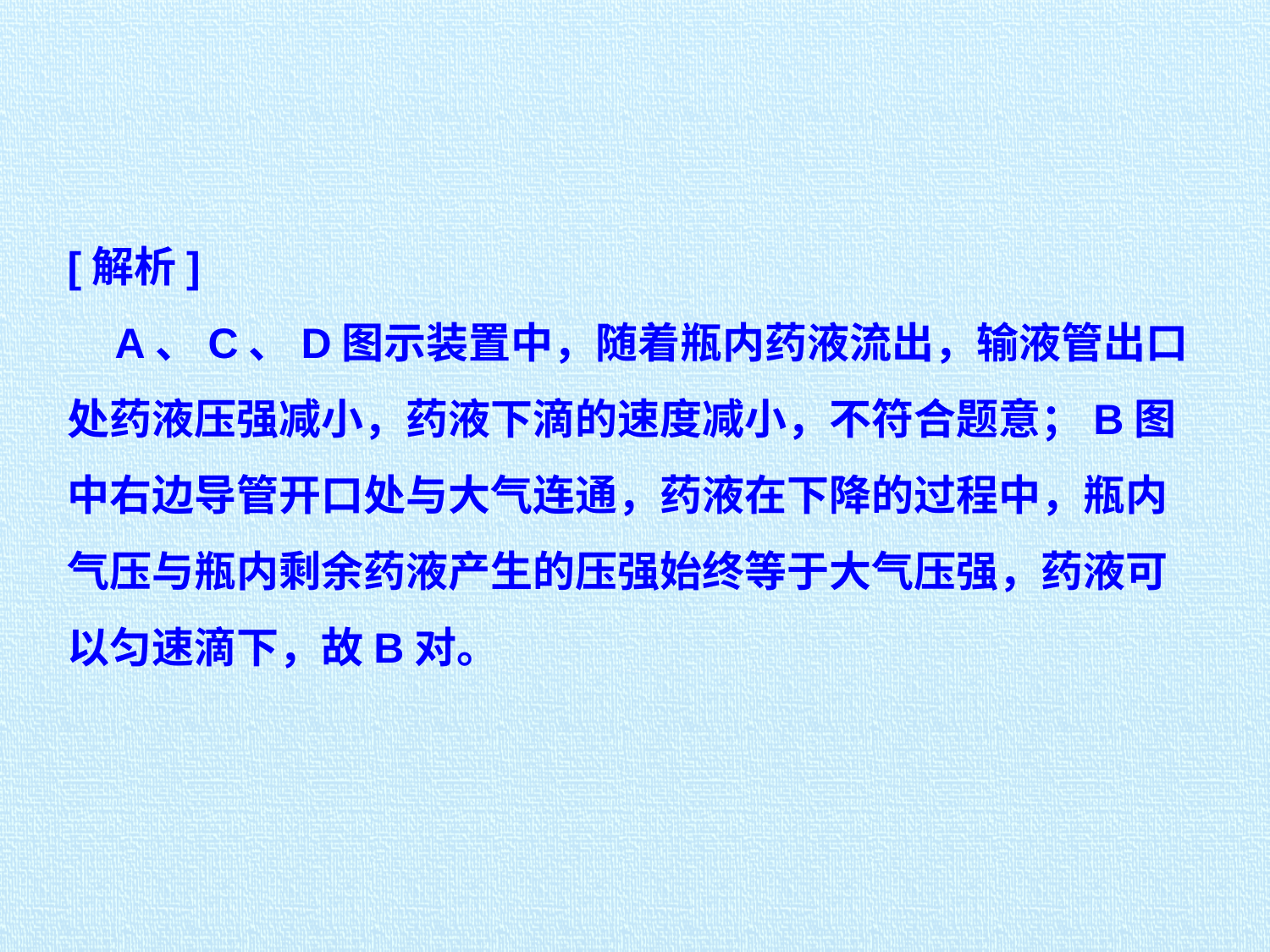

[解析]
    A、C、D图示装置中，随着瓶内药液流出，输液管出口处药液压强减小，药液下滴的速度减小，不符合题意；B图中右边导管开口处与大气连通，药液在下降的过程中，瓶内气压与瓶内剩余药液产生的压强始终等于大气压强，药液可以匀速滴下，故B对。